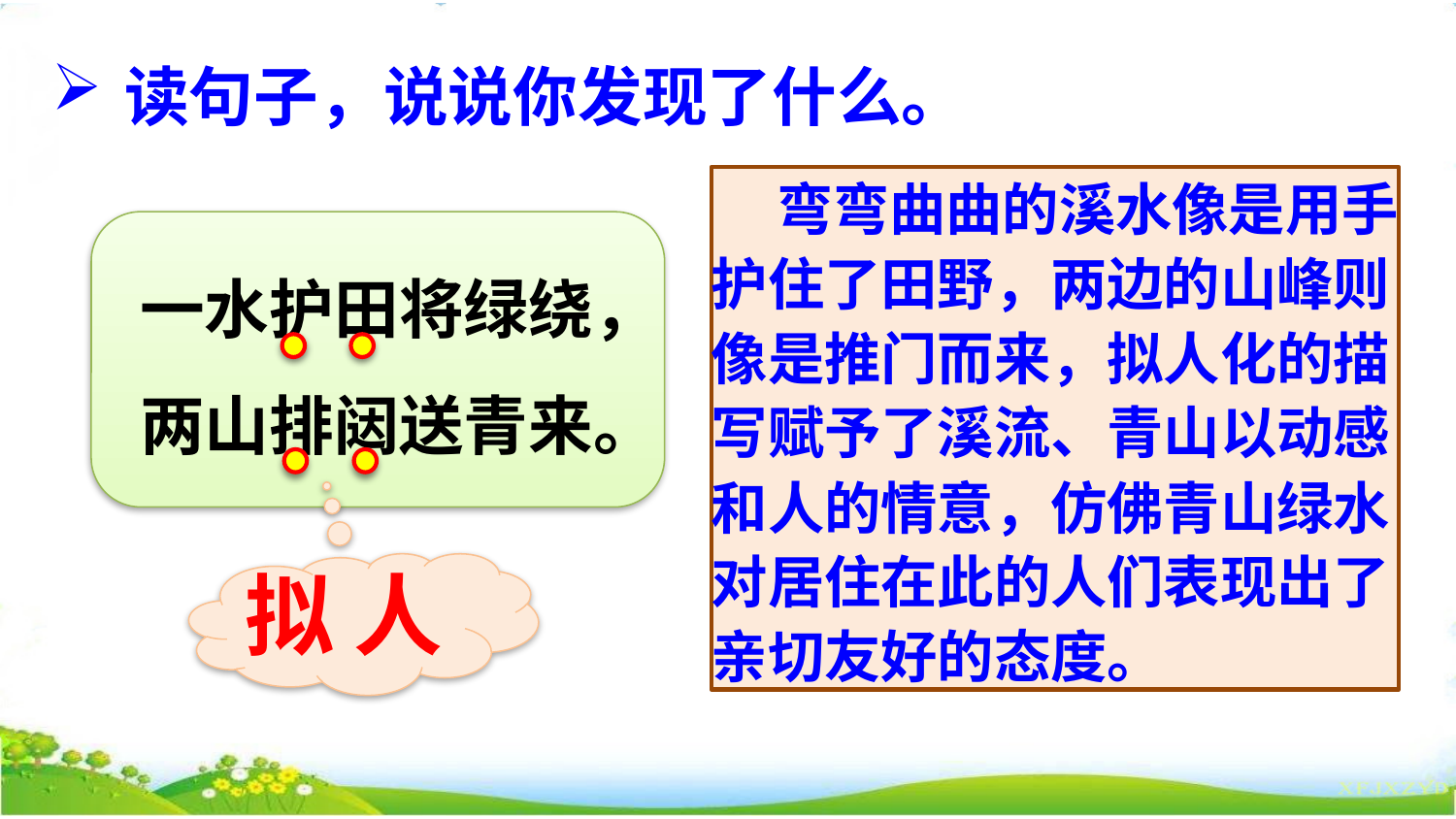

读句子，说说你发现了什么。
    弯弯曲曲的溪水像是用手护住了田野，两边的山峰则像是推门而来，拟人化的描写赋予了溪流、青山以动感和人的情意，仿佛青山绿水对居住在此的人们表现出了亲切友好的态度。

一水护田将绿绕，
两山排闼送青来。

拟 人